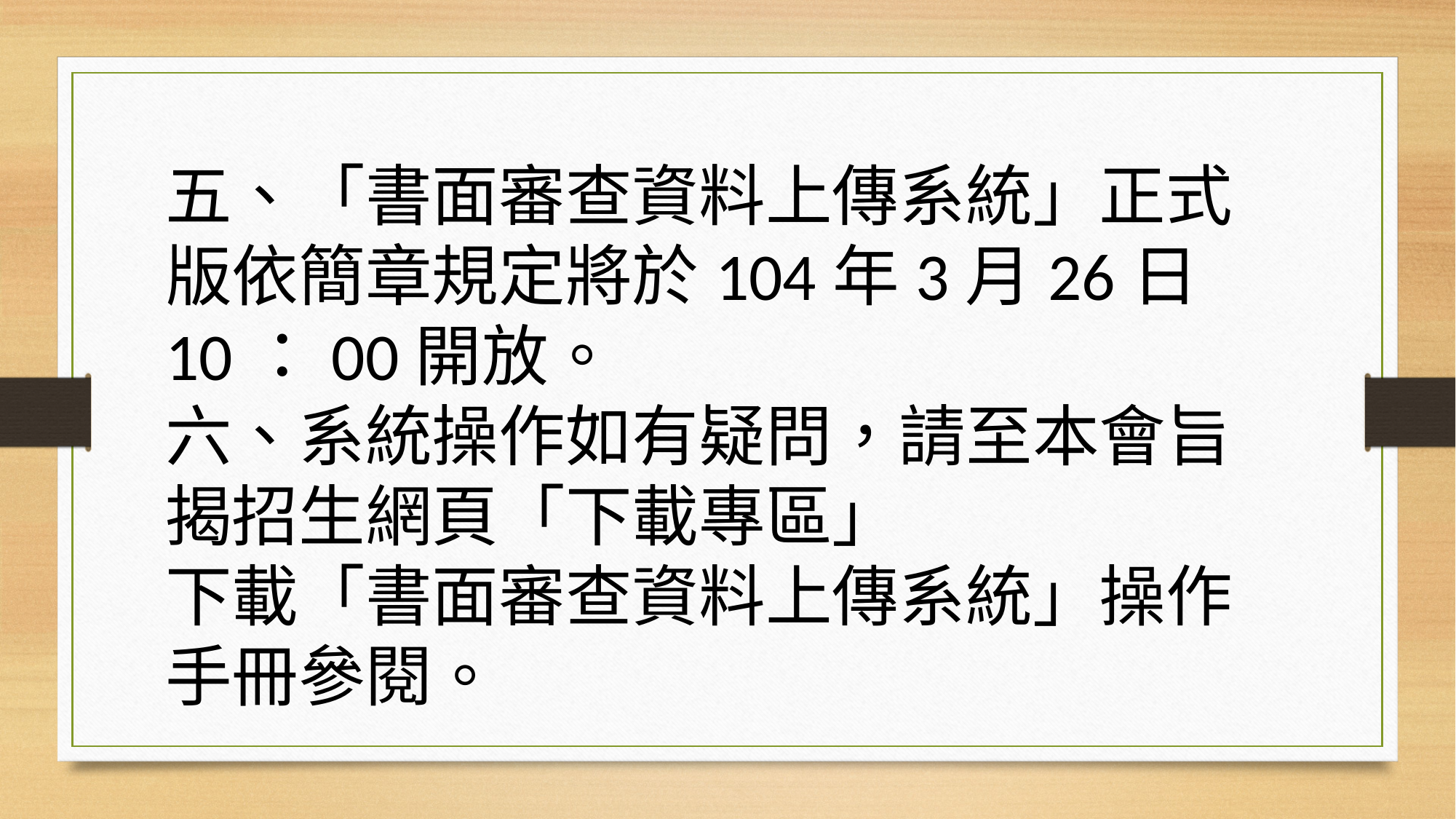

五、「書面審查資料上傳系統」正式版依簡章規定將於104年3月26日10：00開放。
六、系統操作如有疑問，請至本會旨揭招生網頁「下載專區」
下載「書面審查資料上傳系統」操作手冊參閱。